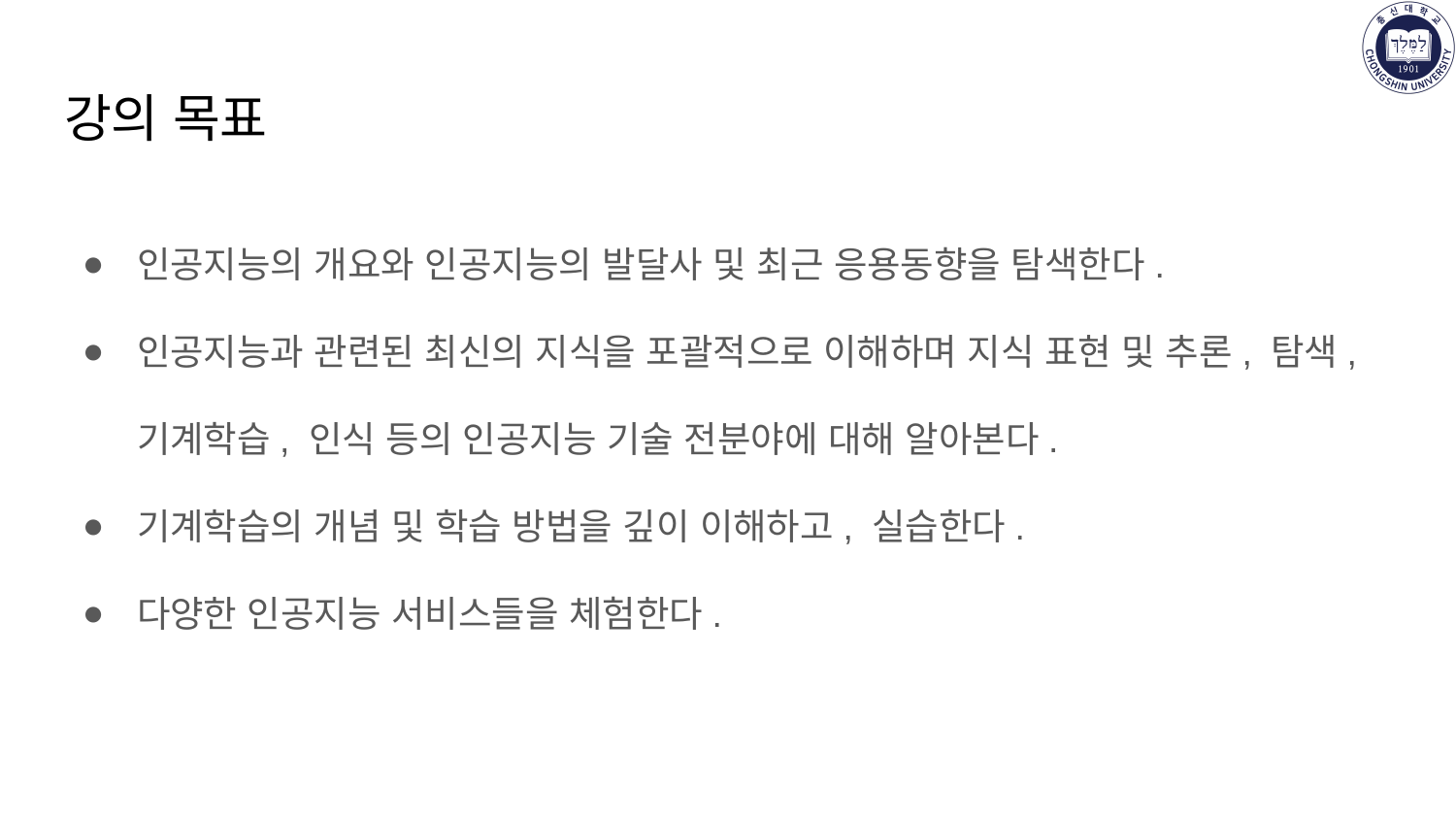

# 강의 목표
인공지능의 개요와 인공지능의 발달사 및 최근 응용동향을 탐색한다.
인공지능과 관련된 최신의 지식을 포괄적으로 이해하며 지식 표현 및 추론, 탐색, 기계학습, 인식 등의 인공지능 기술 전분야에 대해 알아본다.
기계학습의 개념 및 학습 방법을 깊이 이해하고, 실습한다.
다양한 인공지능 서비스들을 체험한다.